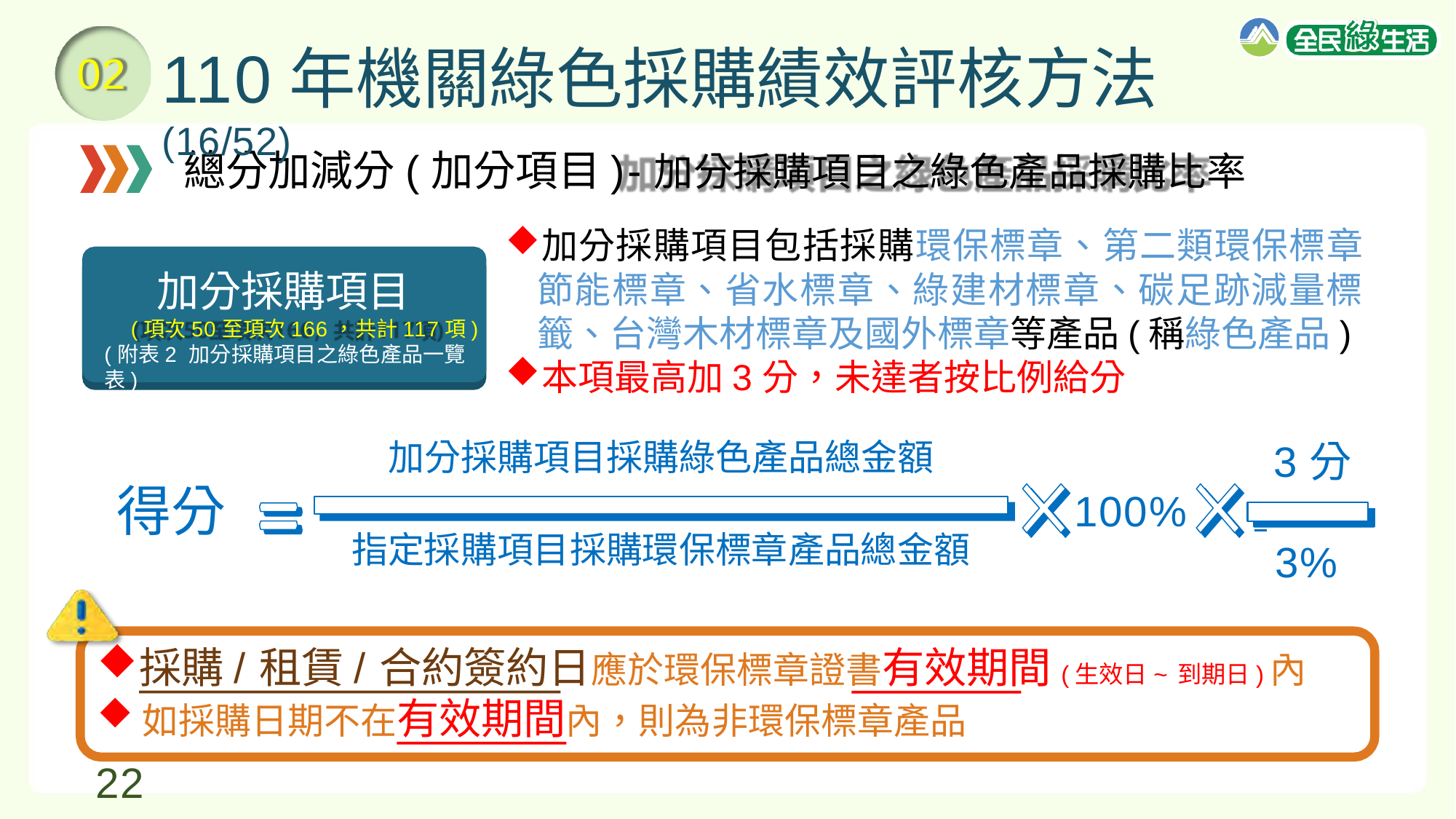

# 110年機關綠色採購績效評核方法(16/52)
02

總分加減分(加分項目)-加分採購項目之綠色產品採購比率
加分採購項目包括採購環保標章、第二類環保標章

加分採購項目
節能標章、省水標章、綠建材標章、碳足跡減量標 籤、台灣木材標章及國外標章等產品(稱綠色產品)
本項最高加3分，未達者按比例給分

(項次50至項次166，共計117項)
(附表2 加分採購項目之綠色產品一覽表)
加分採購項目採購綠色產品總金額
3分
100%
得分

指定採購項目採購環保標章產品總金額
3%

採購/租賃/合約簽約日應於環保標章證書有效期間(生效日~到期日)內
如採購日期不在有效期間內，則為非環保標章產品
22